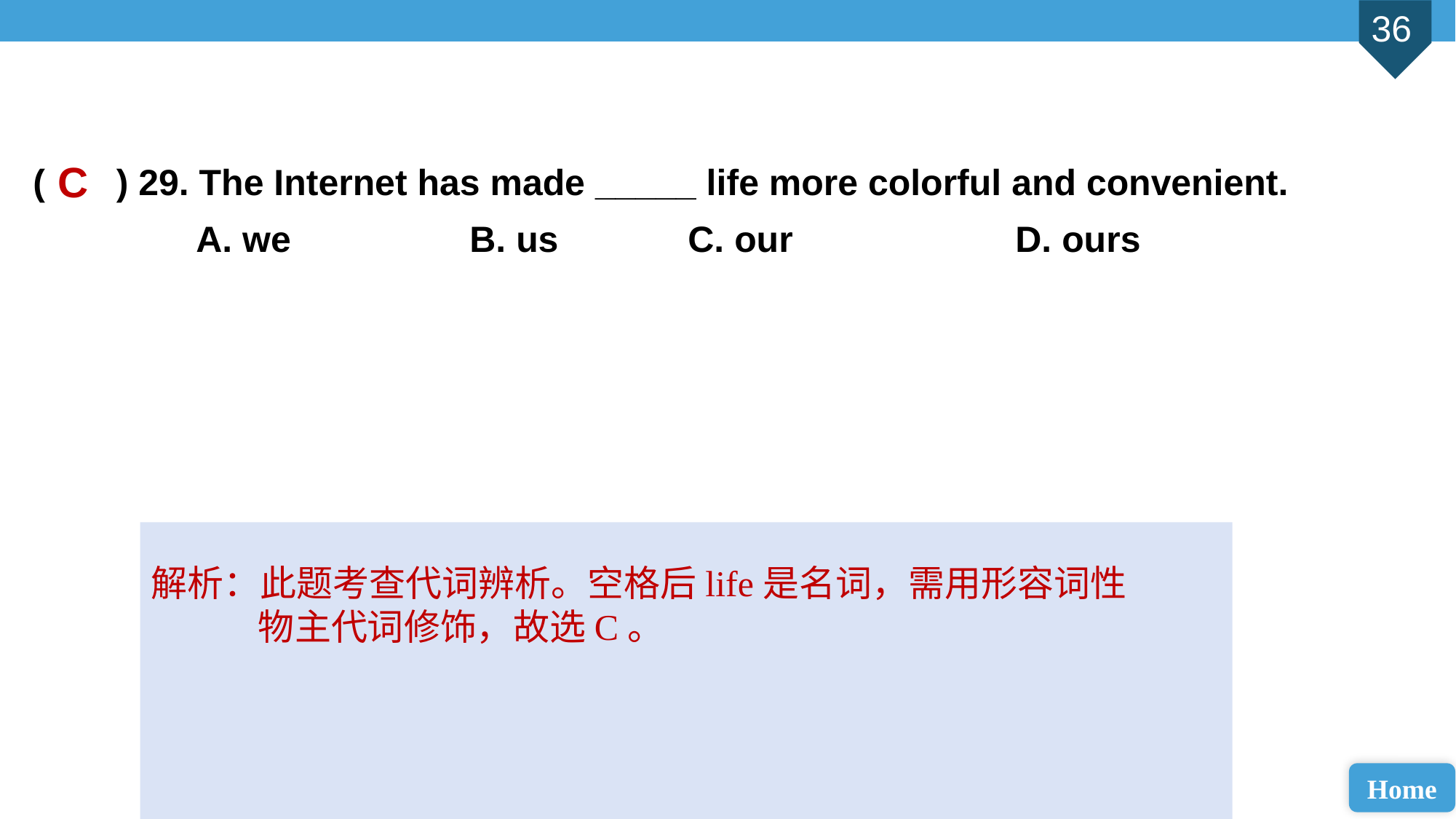

(       ) 29. The Internet has made _____ life more colorful and convenient.
                A. we 		B. us 		C. our 		D. ours
C

解析：此题考查代词辨析。空格后life是名词，需用形容词性物主代词修饰，故选C。